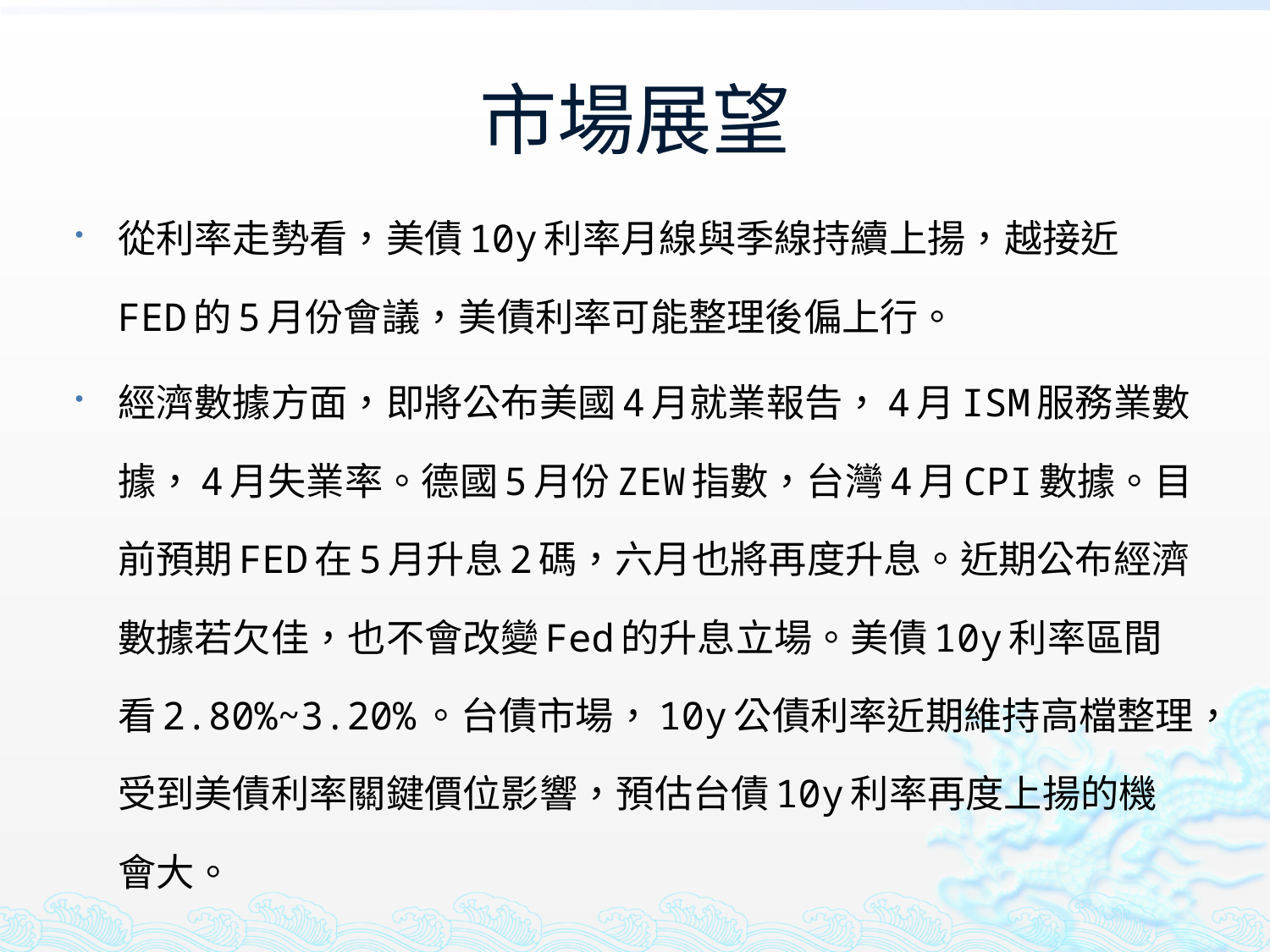

# 市場展望
從利率走勢看，美債10y利率月線與季線持續上揚，越接近FED的5月份會議，美債利率可能整理後偏上行。
經濟數據方面，即將公布美國4月就業報告，4月ISM服務業數據，4月失業率。德國5月份ZEW指數，台灣4月CPI數據。目前預期FED在5月升息2碼，六月也將再度升息。近期公布經濟數據若欠佳，也不會改變Fed的升息立場。美債10y利率區間看2.80%~3.20%。台債市場，10y公債利率近期維持高檔整理，受到美債利率關鍵價位影響，預估台債10y利率再度上揚的機會大。